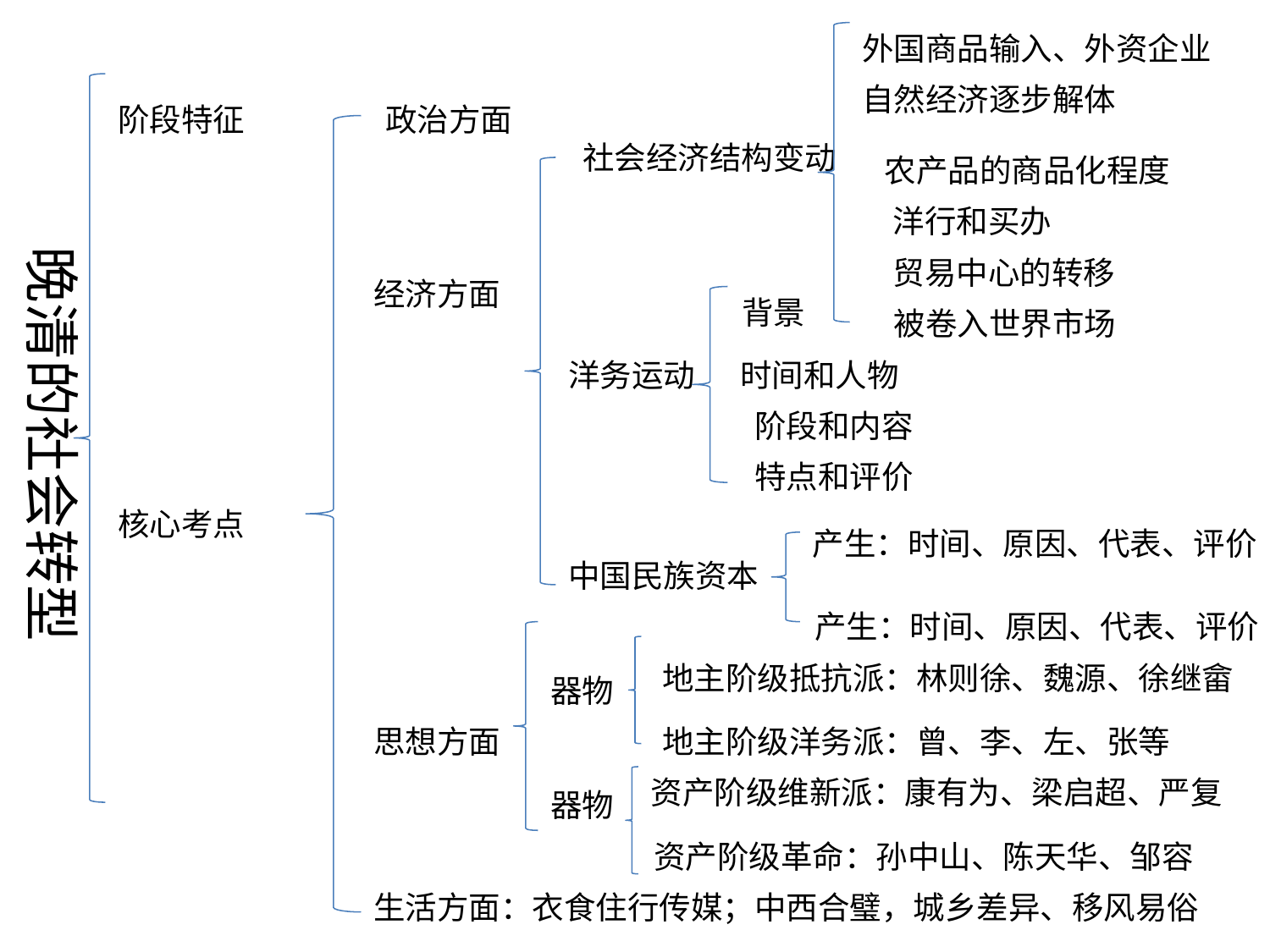

外国商品输入、外资企业

自然经济逐步解体
阶段特征
政治方面

社会经济结构变动
农产品的商品化程度

洋行和买办
晚清的社会转型
贸易中心的转移
经济方面

背景
被卷入世界市场
洋务运动
时间和人物
阶段和内容
特点和评价
核心考点
产生：时间、原因、代表、评价

中国民族资本
产生：时间、原因、代表、评价

地主阶级抵抗派：林则徐、魏源、徐继畲
器物
思想方面
地主阶级洋务派：曾、李、左、张等

资产阶级维新派：康有为、梁启超、严复
器物
资产阶级革命：孙中山、陈天华、邹容
生活方面：衣食住行传媒；中西合璧，城乡差异、移风易俗